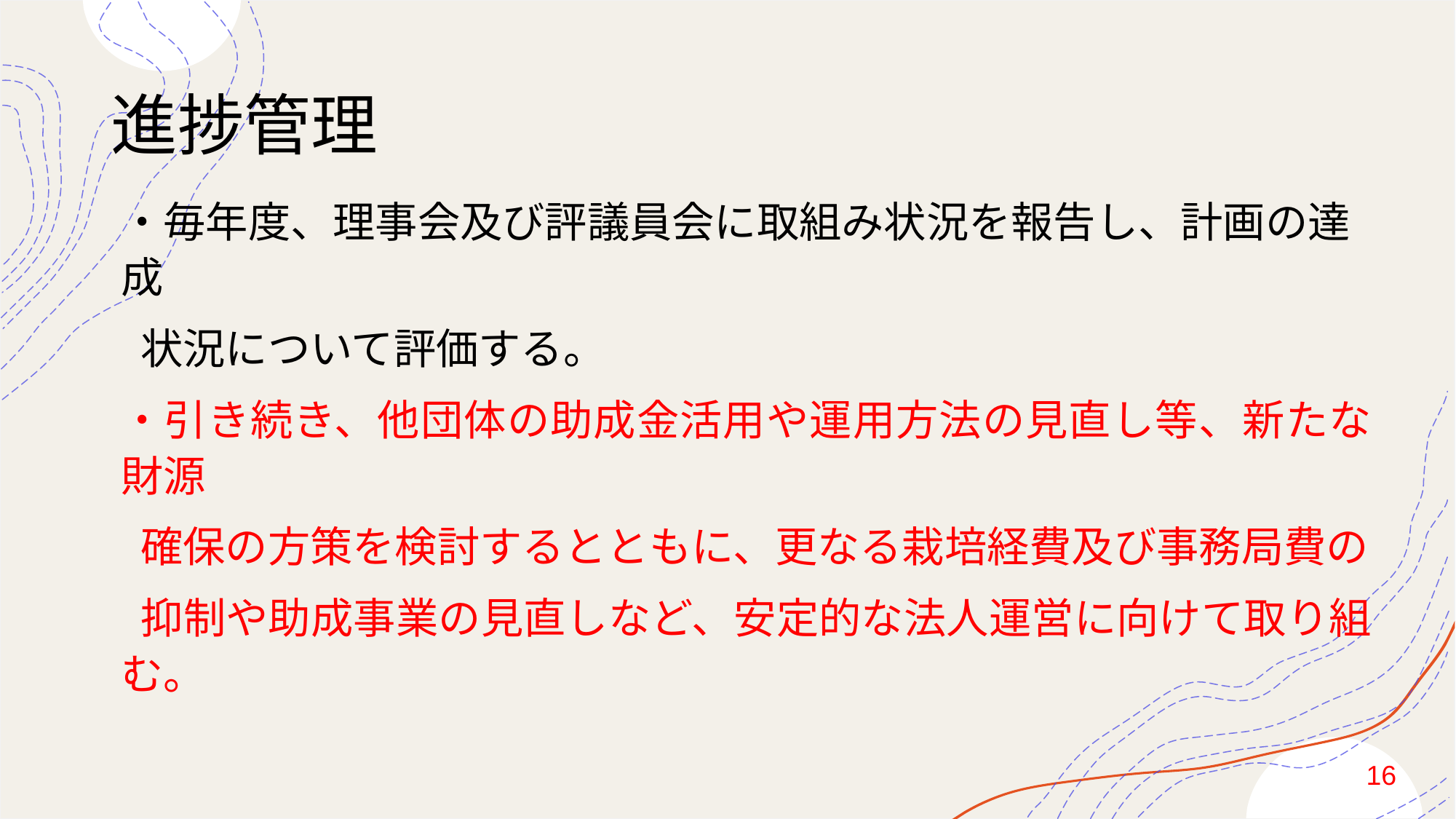

# 進捗管理
・毎年度、理事会及び評議員会に取組み状況を報告し、計画の達成
 状況について評価する。
・引き続き、他団体の助成金活用や運用方法の見直し等、新たな財源
 確保の方策を検討するとともに、更なる栽培経費及び事務局費の
 抑制や助成事業の見直しなど、安定的な法人運営に向けて取り組む。

16